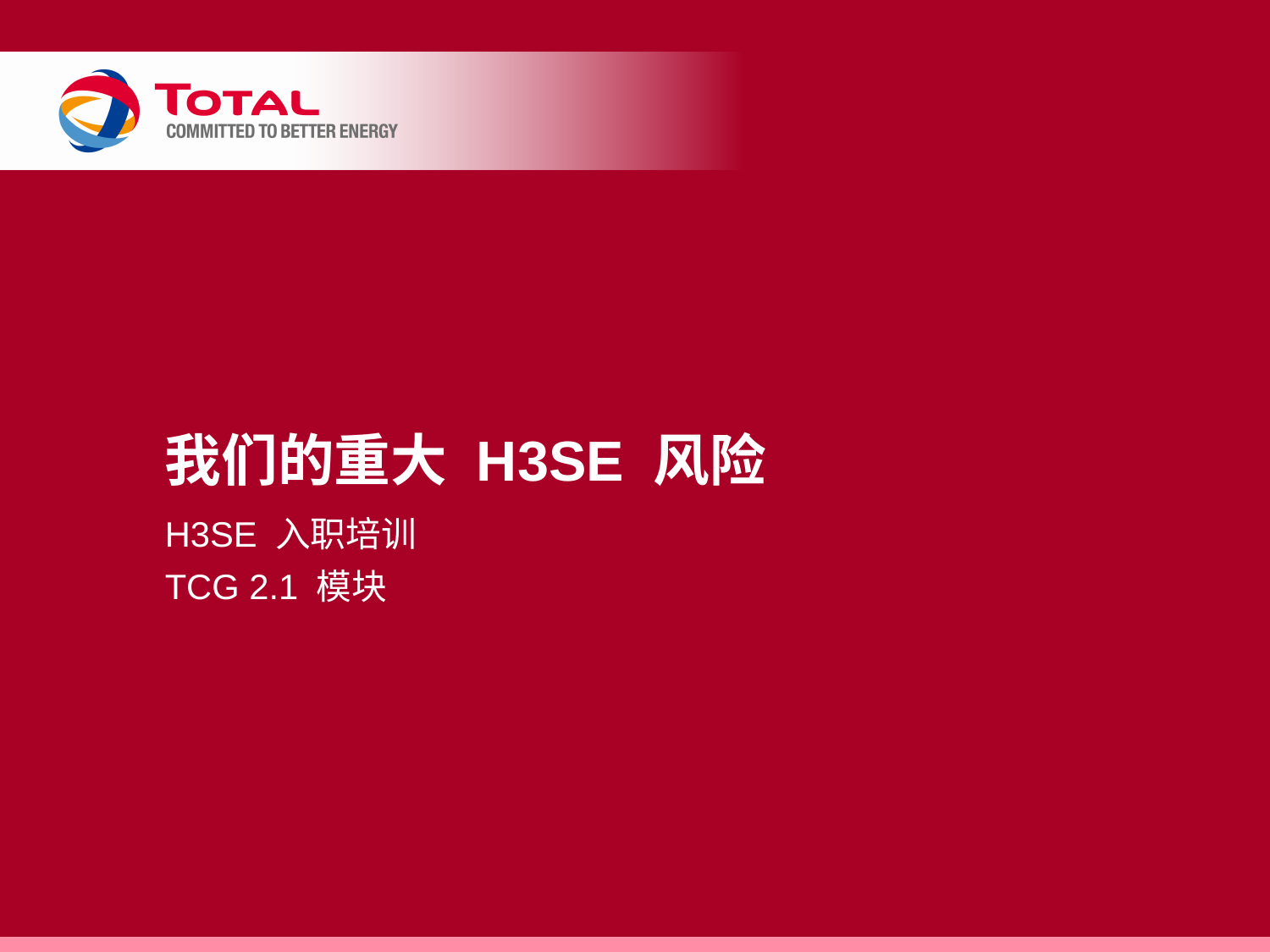

# 我们的重大 H3SE 风险

H3SE 入职培训
TCG 2.1 模块